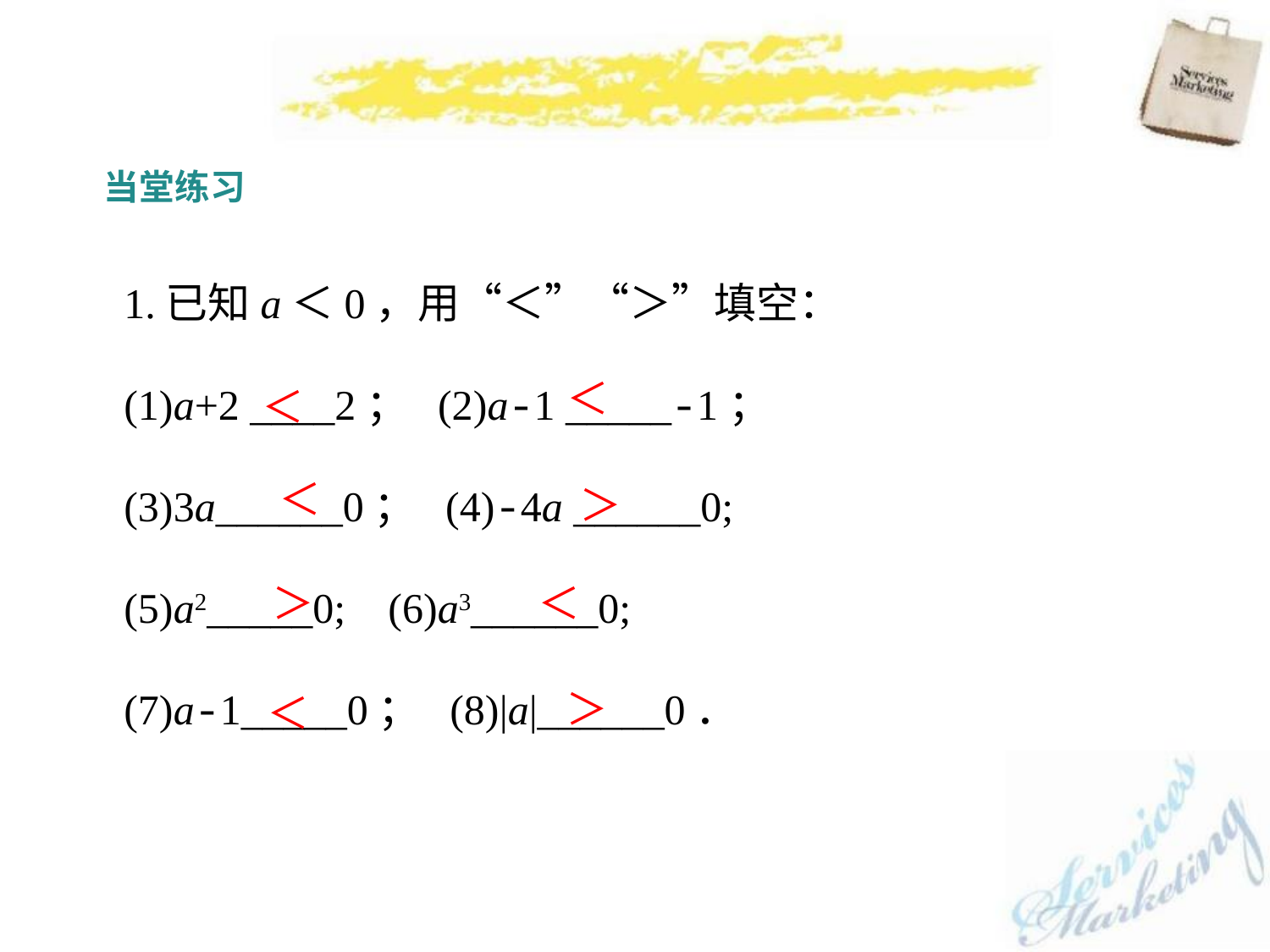

当堂练习
1.已知a＜0，用“＜”“＞”填空：

(1)a+2 ____2；  (2)a-1 _____-1；

(3)3a______0；  (4)-4a ______0;

(5)a2_____0;    (6)a3______0;

(7)a-1_____0；  (8)|a|______0．
＜
＜
＜
＞
＜
＞
＞
＜